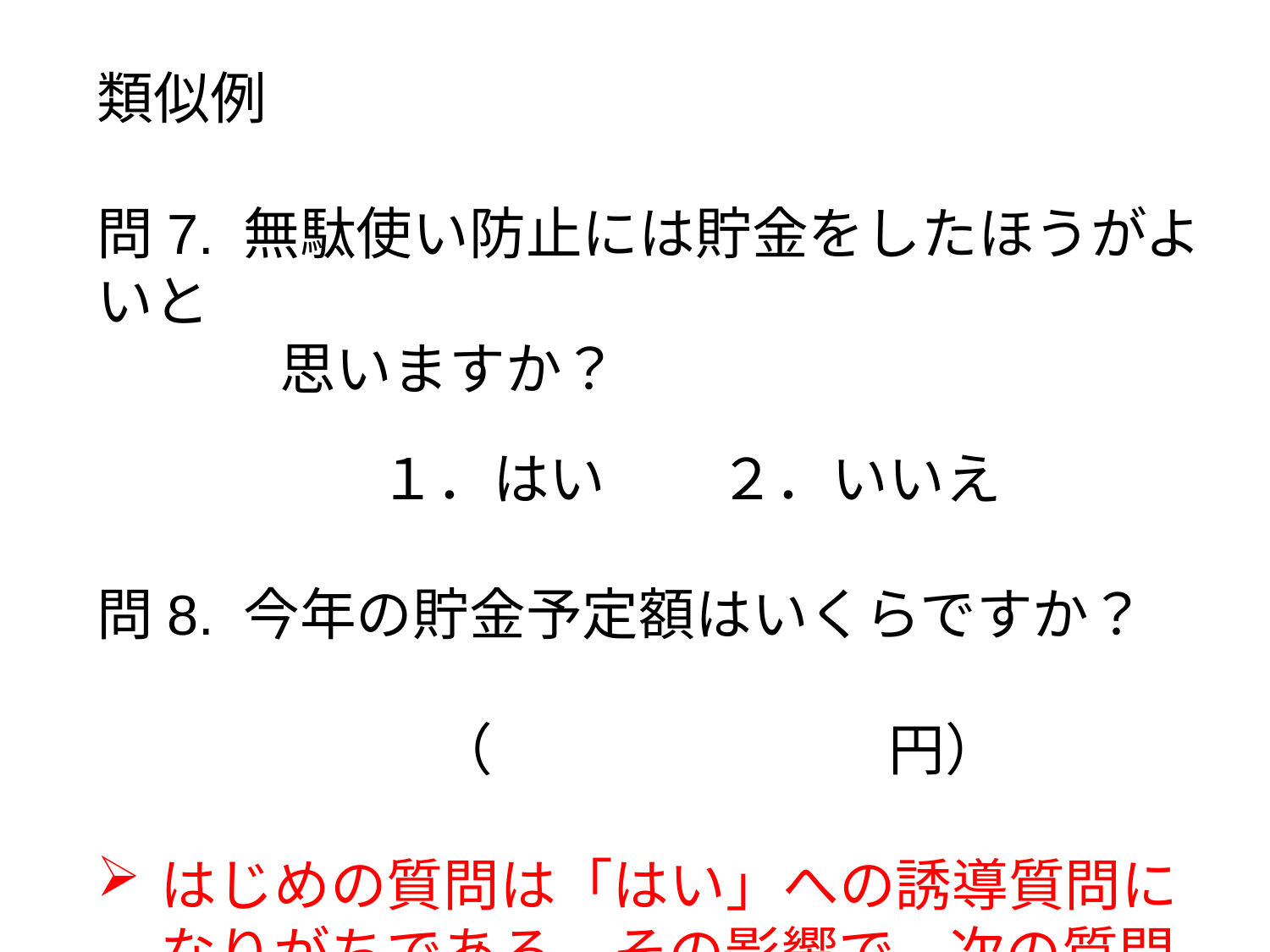

類似例

問7. 無駄使い防止には貯金をしたほうがよいと
　　　 思いますか？

　　　　　１．はい　　２．いいえ

問8. 今年の貯金予定額はいくらですか？
　　　　　　（　　　　　　　円）

はじめの質問は「はい」への誘導質問になりがちである。その影響で，次の質問では実際の予定額よりも高めの金額が回答される。